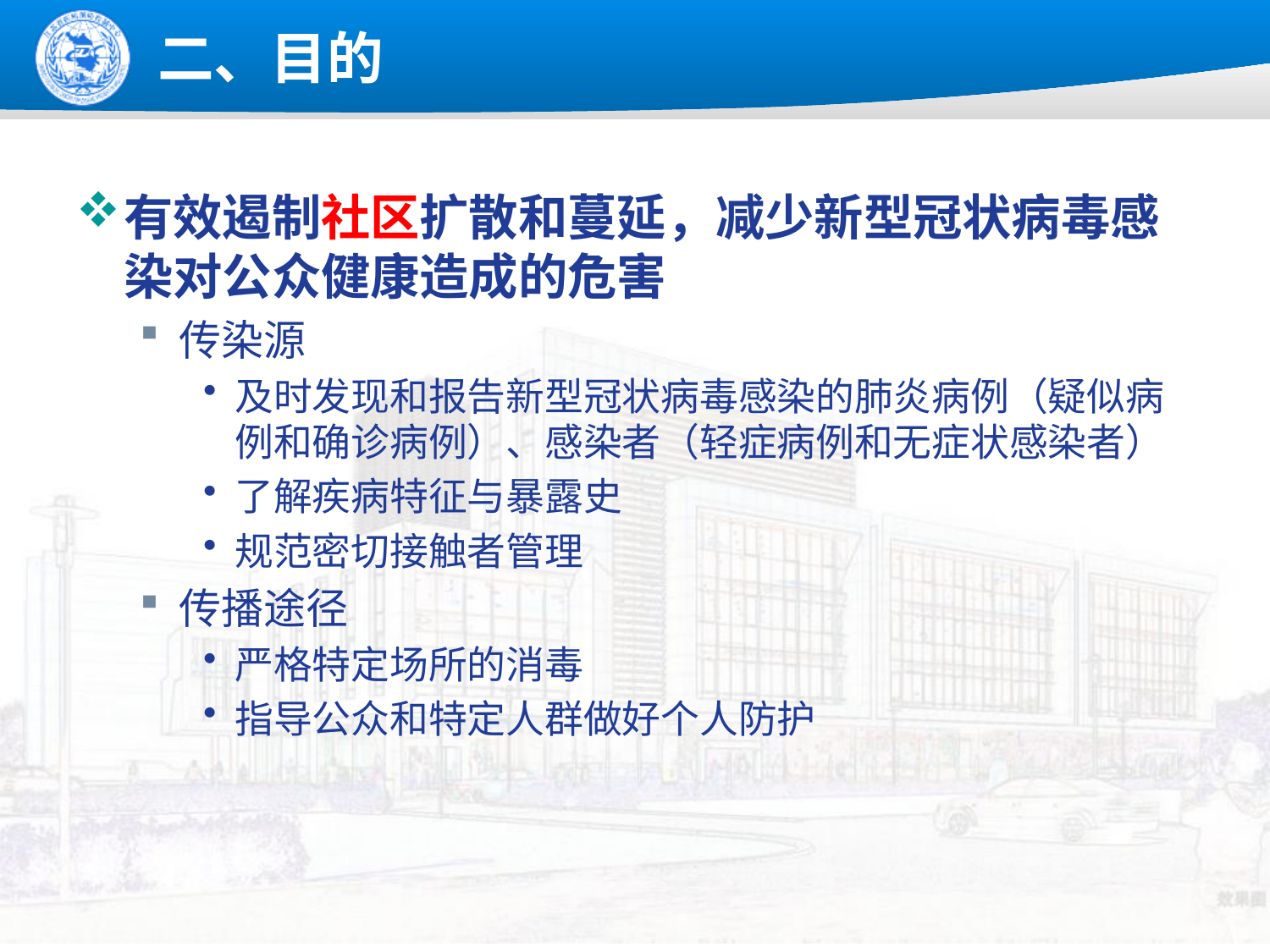

# 二、目的
有效遏制社区扩散和蔓延，减少新型冠状病毒感染对公众健康造成的危害
传染源
及时发现和报告新型冠状病毒感染的肺炎病例（疑似病例和确诊病例）、感染者（轻症病例和无症状感染者）
了解疾病特征与暴露史
规范密切接触者管理
传播途径
严格特定场所的消毒
指导公众和特定人群做好个人防护